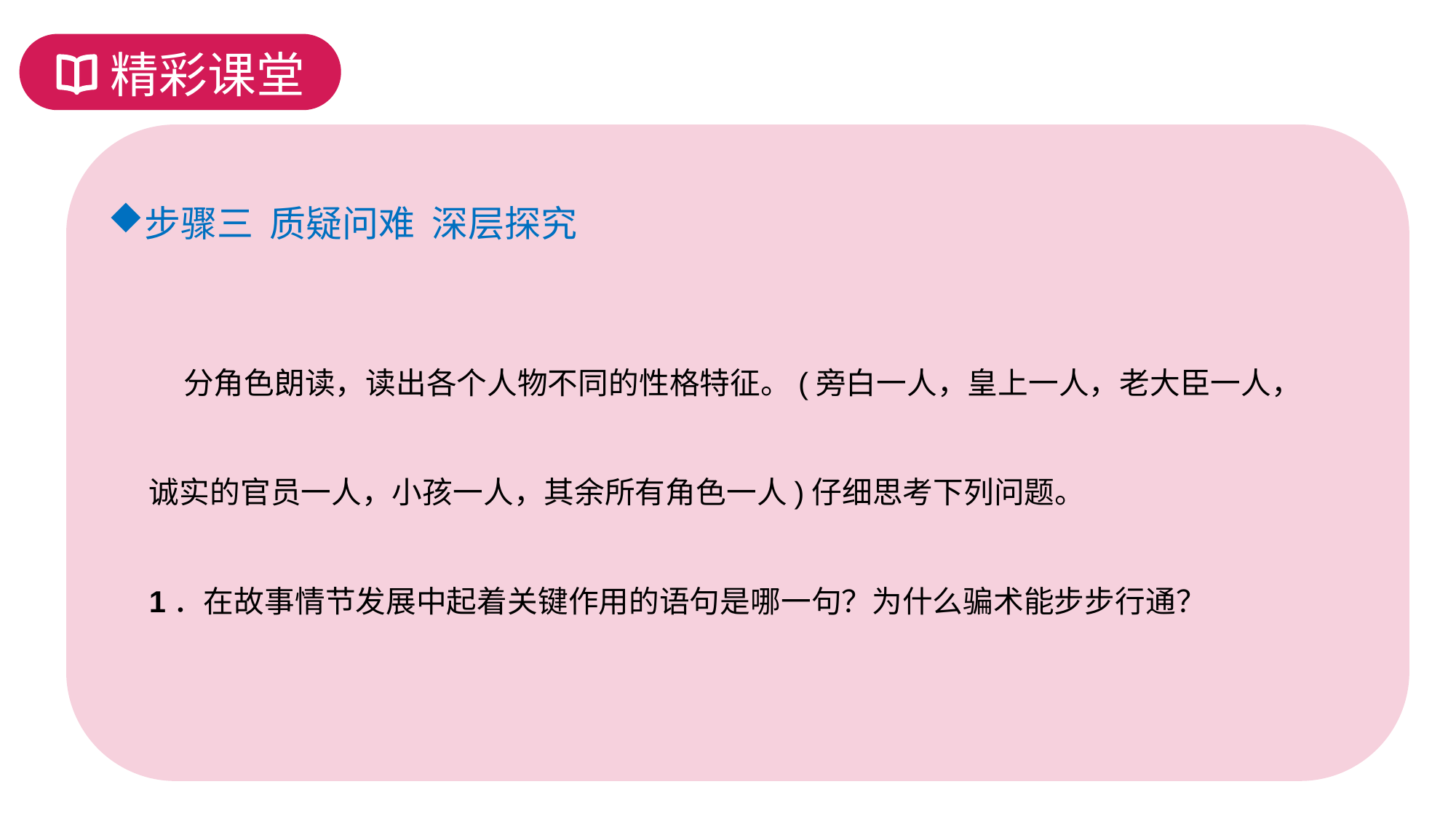

精彩课堂

步骤三  质疑问难  深层探究
    分角色朗读，读出各个人物不同的性格特征。(旁白一人，皇上一人，老大臣一人，诚实的官员一人，小孩一人，其余所有角色一人)仔细思考下列问题。
1．在故事情节发展中起着关键作用的语句是哪一句？为什么骗术能步步行通？